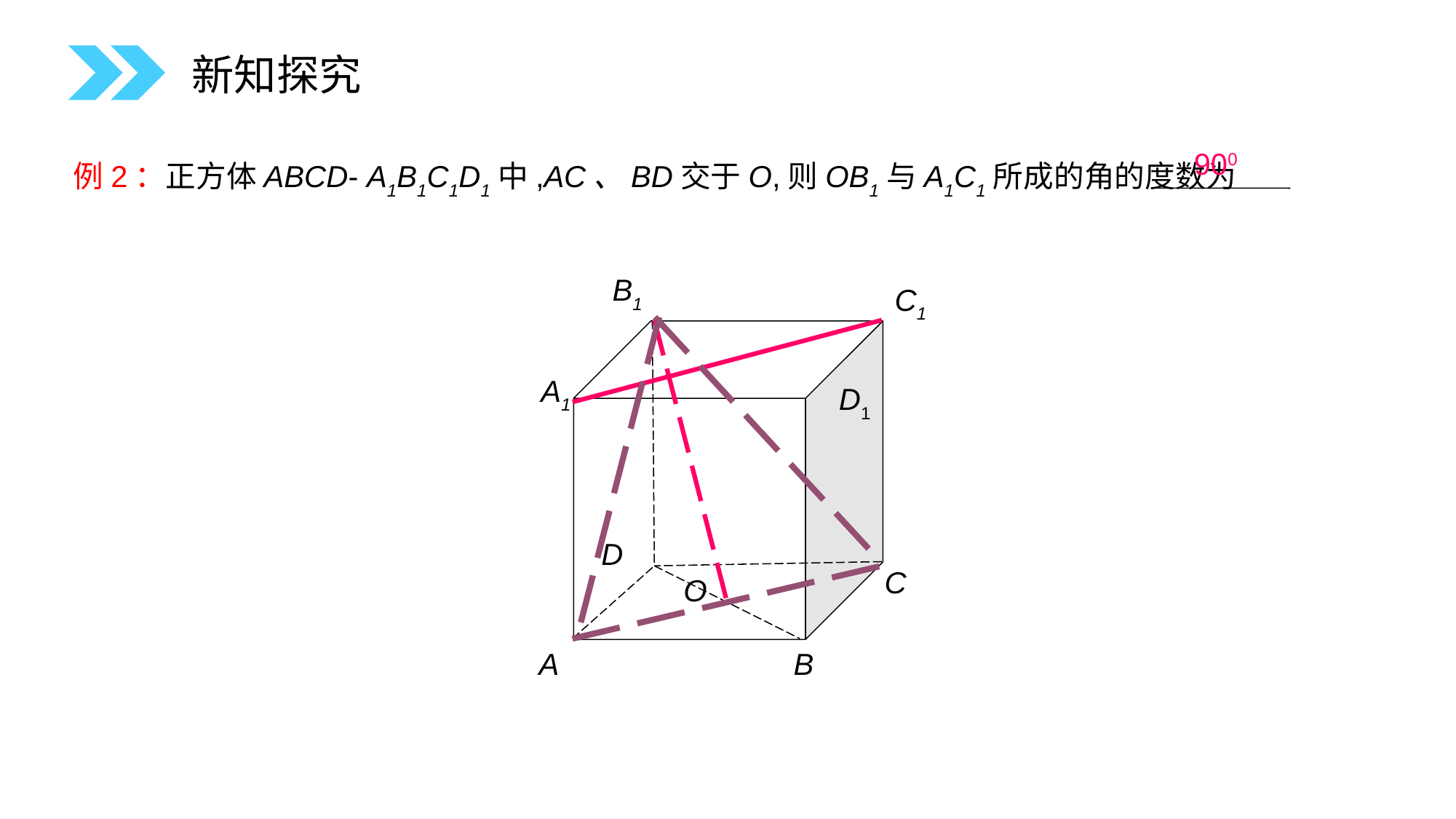

新知探究

例2：正方体ABCD- A1B1C1D1中,AC、BD交于O,则OB1与A1C1所成的角的度数为
900

B1
C1

A1
D1

D
C

O
A
B